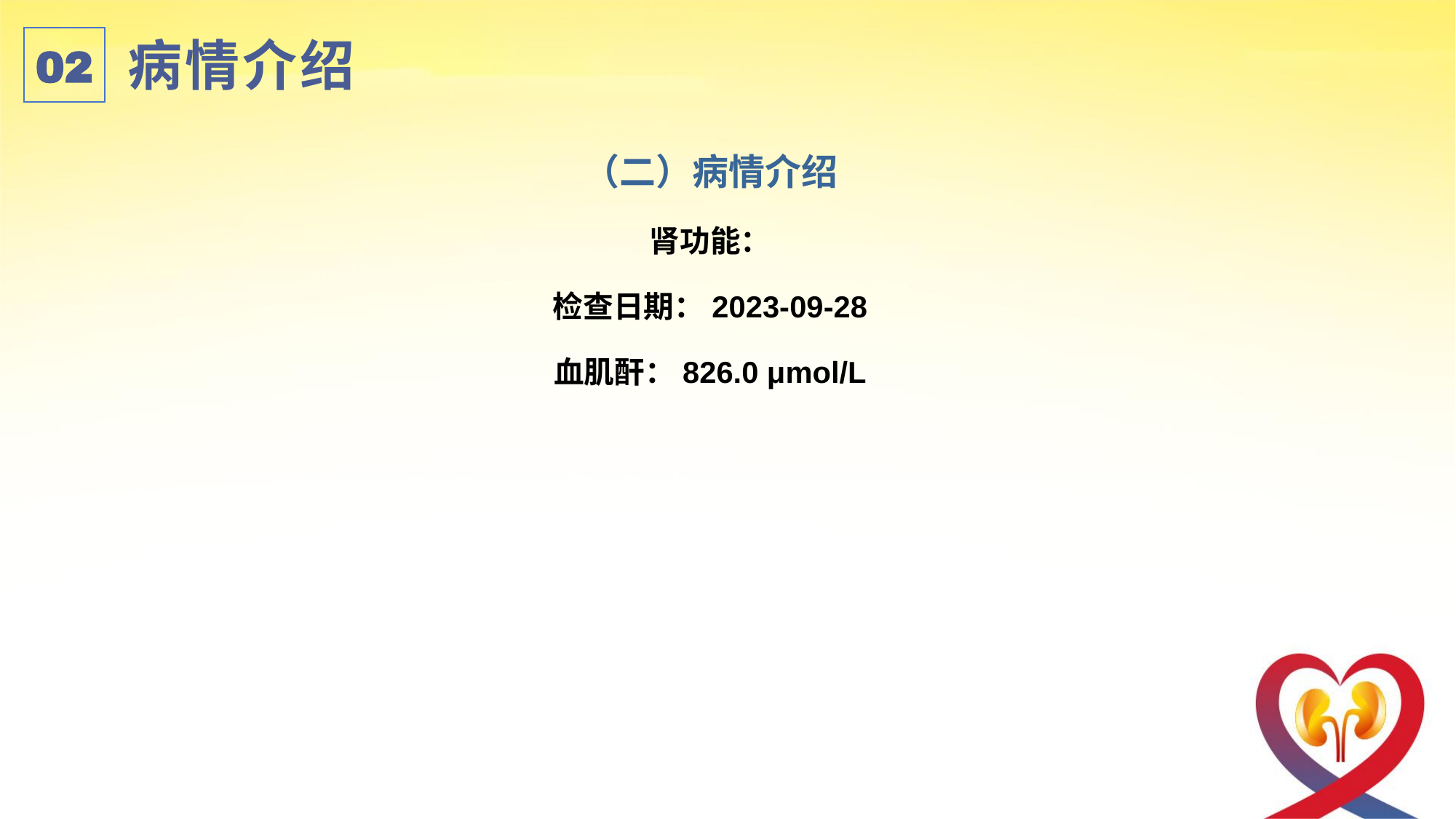

病情介绍
02
（二）病情介绍
肾功能：
检查日期：2023-09-28
血肌酐：826.0 μmol/L